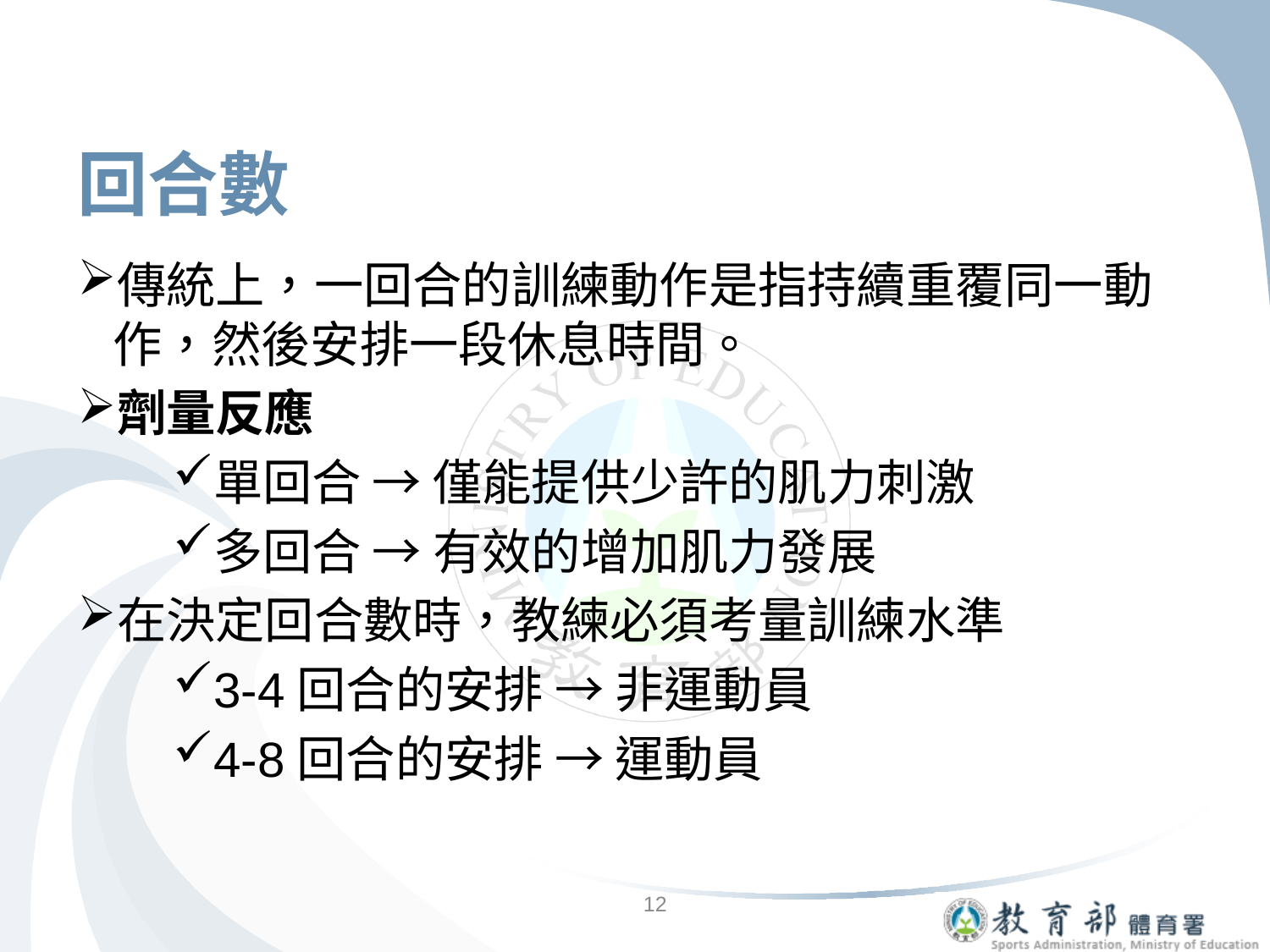

# 回合數
傳統上，一回合的訓練動作是指持續重覆同一動作，然後安排一段休息時間。
劑量反應
單回合 → 僅能提供少許的肌力刺激
多回合 → 有效的增加肌力發展
在決定回合數時，教練必須考量訓練水準
3-4回合的安排 → 非運動員
4-8回合的安排 → 運動員
12